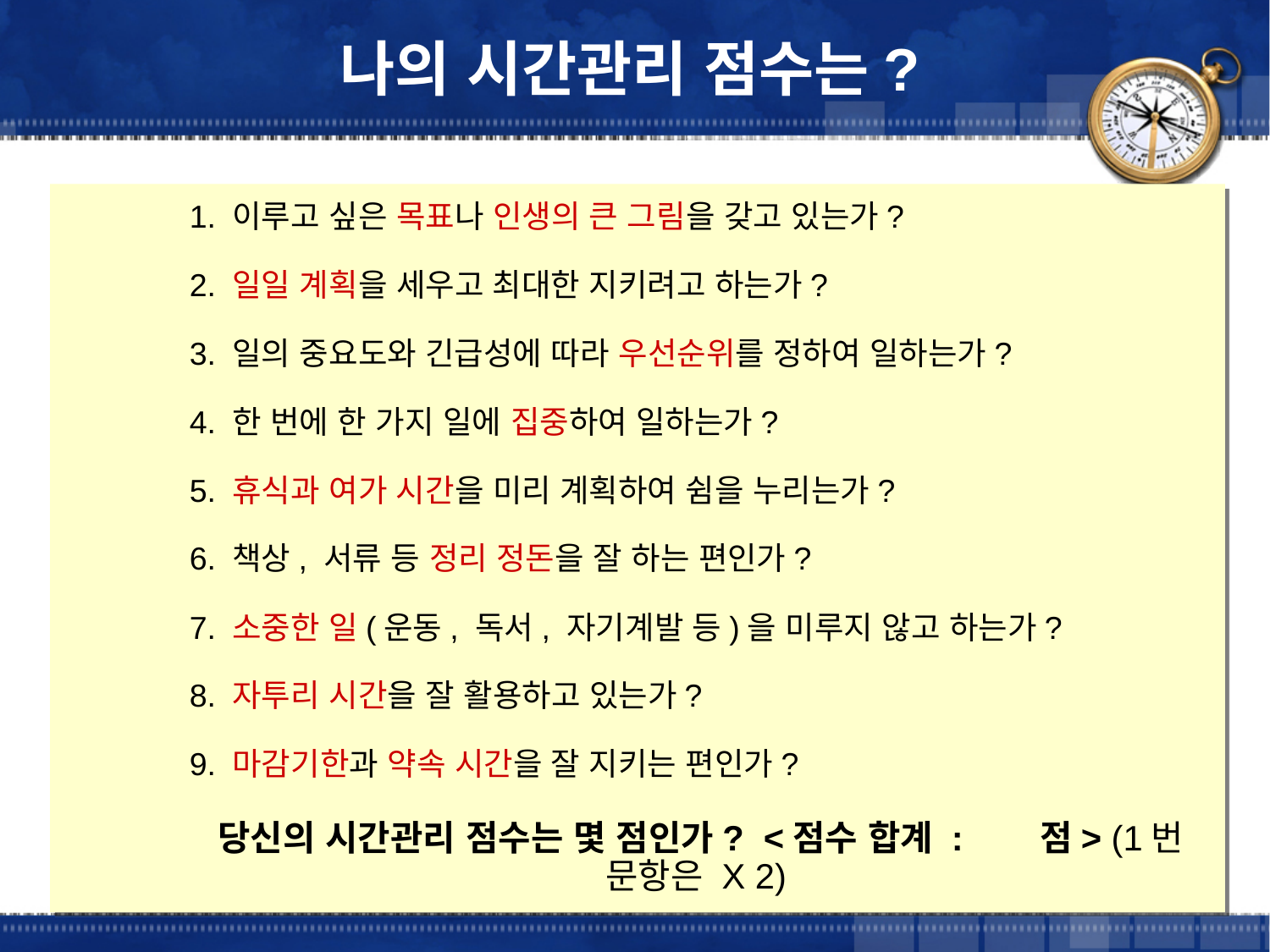

나의 시간관리 점수는?

1. 이루고 싶은 목표나 인생의 큰 그림을 갖고 있는가?

2. 일일 계획을 세우고 최대한 지키려고 하는가?

3. 일의 중요도와 긴급성에 따라 우선순위를 정하여 일하는가?
4. 한 번에 한 가지 일에 집중하여 일하는가?

5. 휴식과 여가 시간을 미리 계획하여 쉼을 누리는가?

6. 책상, 서류 등 정리 정돈을 잘 하는 편인가?

7. 소중한 일(운동, 독서, 자기계발 등)을 미루지 않고 하는가?

8. 자투리 시간을 잘 활용하고 있는가?

9. 마감기한과 약속 시간을 잘 지키는 편인가?

당신의 시간관리 점수는 몇 점인가?  <점수 합계 :       점> (1번 문항은 X 2)